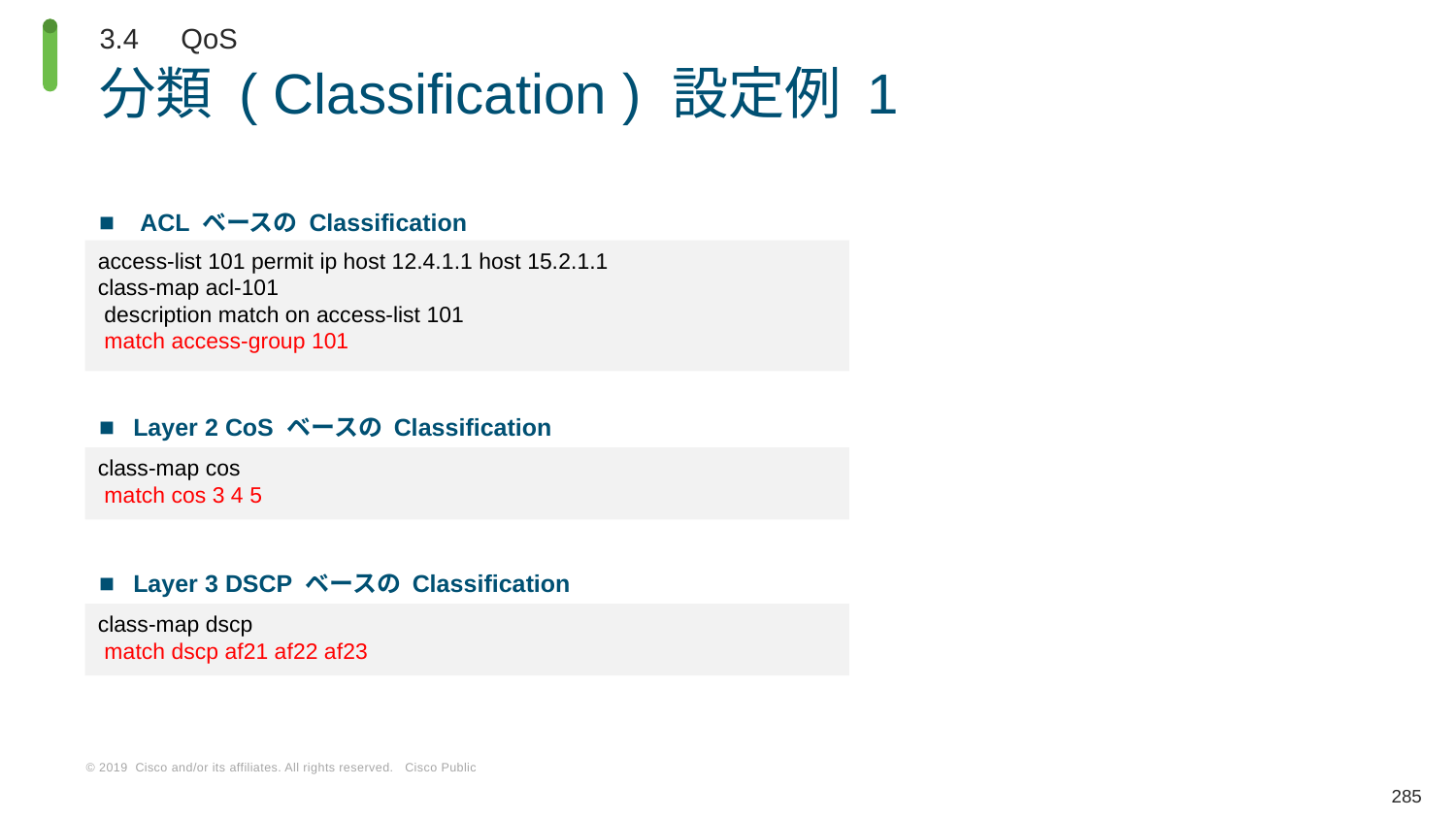

3.4　QoS
# 分類 ( Classification ) 設定例 1
ACL ベースの Classification
access-list 101 permit ip host 12.4.1.1 host 15.2.1.1
class-map acl-101
 description match on access-list 101
 match access-group 101
Layer 2 CoS ベースの Classification
class-map cos
 match cos 3 4 5
Layer 3 DSCP ベースの Classification
class-map dscp
 match dscp af21 af22 af23
285